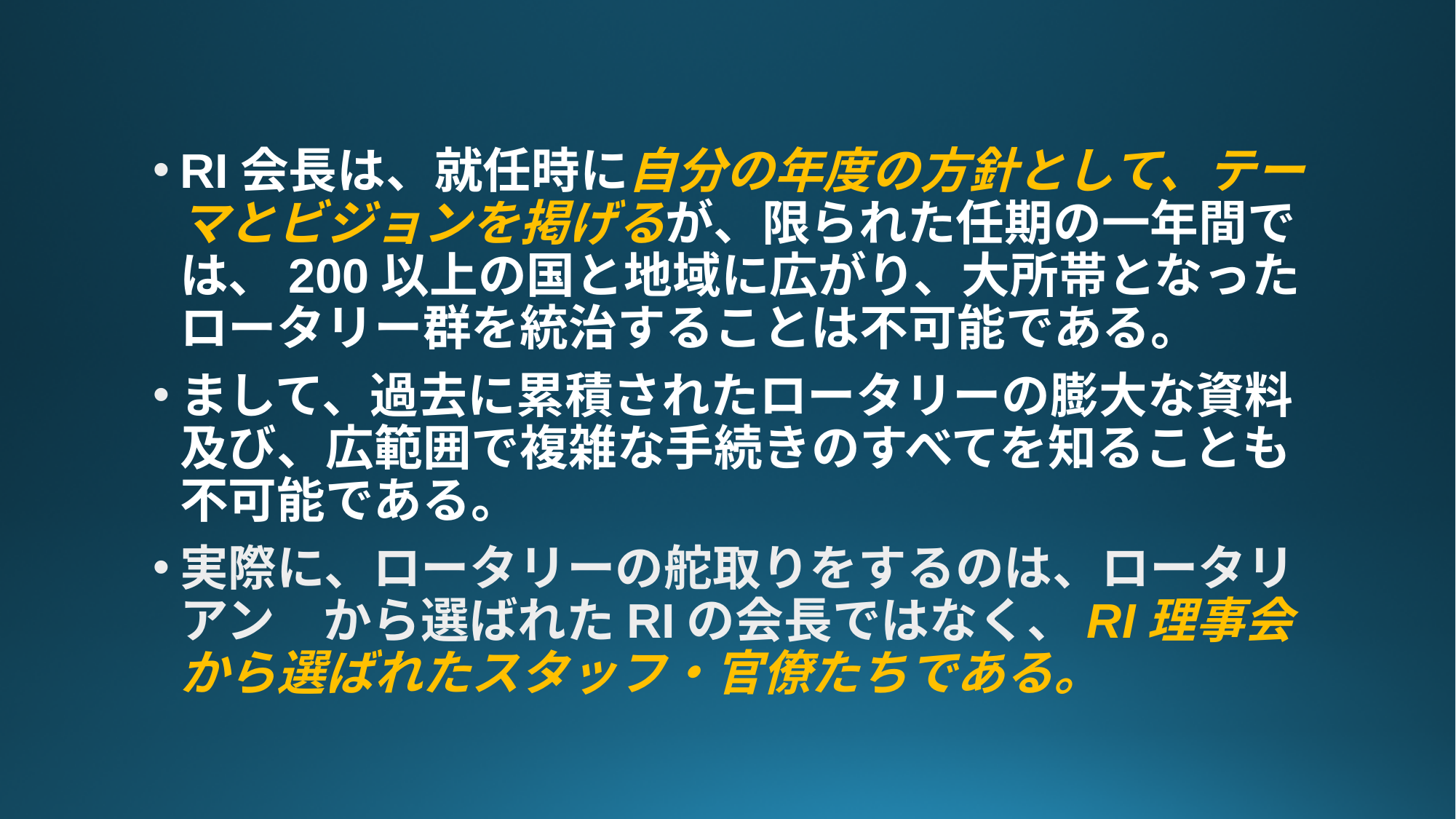

RI会長は、就任時に自分の年度の方針として、テーマとビジョンを掲げるが、限られた任期の一年間では、200以上の国と地域に広がり、大所帯となったロータリー群を統治することは不可能である。
まして、過去に累積されたロータリーの膨大な資料及び、広範囲で複雑な手続きのすべてを知ることも不可能である。
実際に、ロータリーの舵取りをするのは、ロータリアン　から選ばれたRIの会長ではなく、RI理事会から選ばれたスタッフ・官僚たちである。